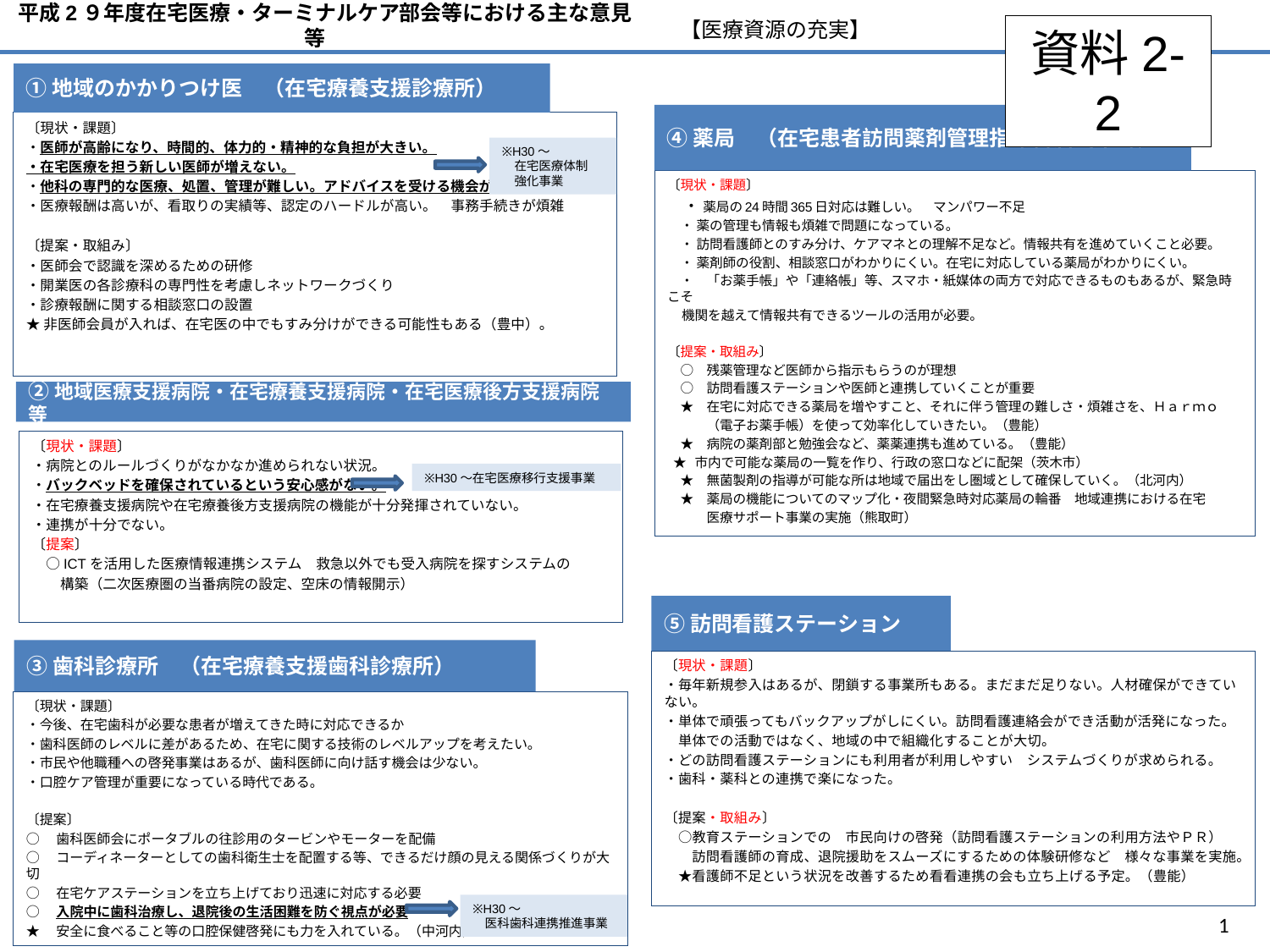

平成2９年度在宅医療・ターミナルケア部会等における主な意見等
# 【医療資源の充実】
資料2-2
①地域のかかりつけ医　（在宅療養支援診療所）
〔現状・課題〕
・医師が高齢になり、時間的、体力的・精神的な負担が大きい。
・在宅医療を担う新しい医師が増えない。
・他科の専門的な医療、処置、管理が難しい。アドバイスを受ける機会がない。
・医療報酬は高いが、看取りの実績等、認定のハードルが高い。　事務手続きが煩雑

〔提案・取組み〕
・医師会で認識を深めるための研修
・開業医の各診療科の専門性を考慮しネットワークづくり
・診療報酬に関する相談窓口の設置
★非医師会員が入れば、在宅医の中でもすみ分けができる可能性もある（豊中）。

④薬局　（在宅患者訪問薬剤管理指導料届出薬局）
〔現状・課題〕
　・ 薬局の24時間365日対応は難しい。　マンパワー不足
　・ 薬の管理も情報も煩雑で問題になっている。
　・ 訪問看護師とのすみ分け、ケアマネとの理解不足など。情報共有を進めていくこと必要。
　・ 薬剤師の役割、相談窓口がわかりにくい。在宅に対応している薬局がわかりにくい。
　・　「お薬手帳」や「連絡帳」等、スマホ・紙媒体の両方で対応できるものもあるが、緊急時こそ
    機関を越えて情報共有できるツールの活用が必要。

〔提案・取組み〕
　○　残薬管理など医師から指示もらうのが理想
　○　訪問看護ステーションや医師と連携していくことが重要
　★　在宅に対応できる薬局を増やすこと、それに伴う管理の難しさ・煩雑さを、Ｈａｒｍｏ
　　　（電子お薬手帳）を使って効率化していきたい。（豊能）
　★　病院の薬剤部と勉強会など、薬薬連携も進めている。（豊能）
  ★  市内で可能な薬局の一覧を作り、行政の窓口などに配架（茨木市）
　★　無菌製剤の指導が可能な所は地域で届出をし圏域として確保していく。（北河内）
　★　薬局の機能についてのマップ化・夜間緊急時対応薬局の輪番　地域連携における在宅
　　　医療サポート事業の実施（熊取町）

※H30～
　在宅医療体制
　強化事業

②地域医療支援病院・在宅療養支援病院・在宅医療後方支援病院等
〔現状・課題〕
・病院とのルールづくりがなかなか進められない状況。
・バックベッドを確保されているという安心感がない。
・在宅療養支援病院や在宅療養後方支援病院の機能が十分発揮されていない。
・連携が十分でない。
〔提案〕
　○ICTを活用した医療情報連携システム　救急以外でも受入病院を探すシステムの
　　構築（二次医療圏の当番病院の設定、空床の情報開示）

※H30～在宅医療移行支援事業

⑤訪問看護ステーション
〔現状・課題〕
・毎年新規参入はあるが、閉鎖する事業所もある。まだまだ足りない。人材確保ができていない。
・単体で頑張ってもバックアップがしにくい。訪問看護連絡会ができ活動が活発になった。
　単体での活動ではなく、地域の中で組織化することが大切。
・どの訪問看護ステーションにも利用者が利用しやすい　システムづくりが求められる。
・歯科・薬科との連携で楽になった。

〔提案・取組み〕
　○教育ステーションでの　市民向けの啓発（訪問看護ステーションの利用方法やＰＲ）
　　訪問看護師の育成、退院援助をスムーズにするための体験研修など　様々な事業を実施。
　★看護師不足という状況を改善するため看看連携の会も立ち上げる予定。（豊能）

③歯科診療所　（在宅療養支援歯科診療所）
〔現状・課題〕
・今後、在宅歯科が必要な患者が増えてきた時に対応できるか
・歯科医師のレベルに差があるため、在宅に関する技術のレベルアップを考えたい。
・市民や他職種への啓発事業はあるが、歯科医師に向け話す機会は少ない。
・口腔ケア管理が重要になっている時代である。

〔提案〕
○　歯科医師会にポータブルの往診用のタービンやモーターを配備
○　コーディネーターとしての歯科衛生士を配置する等、できるだけ顔の見える関係づくりが大切
○　在宅ケアステーションを立ち上げており迅速に対応する必要
○　入院中に歯科治療し、退院後の生活困難を防ぐ視点が必要
★　安全に食べること等の口腔保健啓発にも力を入れている。（中河内）

※H30～
　医科歯科連携推進事業

1